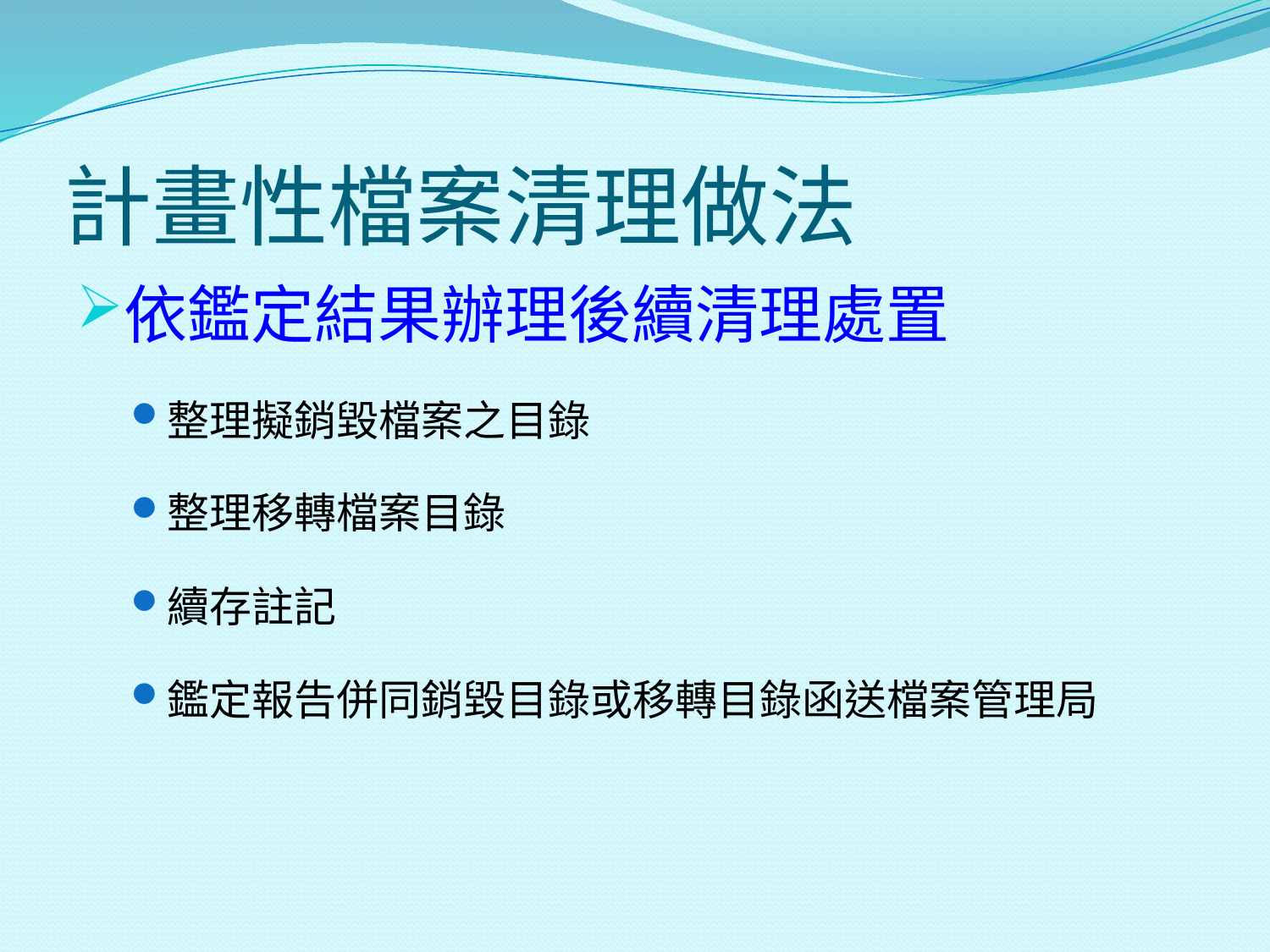

計畫性檔案清理做法
依鑑定結果辦理後續清理處置
整理擬銷毀檔案之目錄
整理移轉檔案目錄
續存註記
鑑定報告併同銷毀目錄或移轉目錄函送檔案管理局